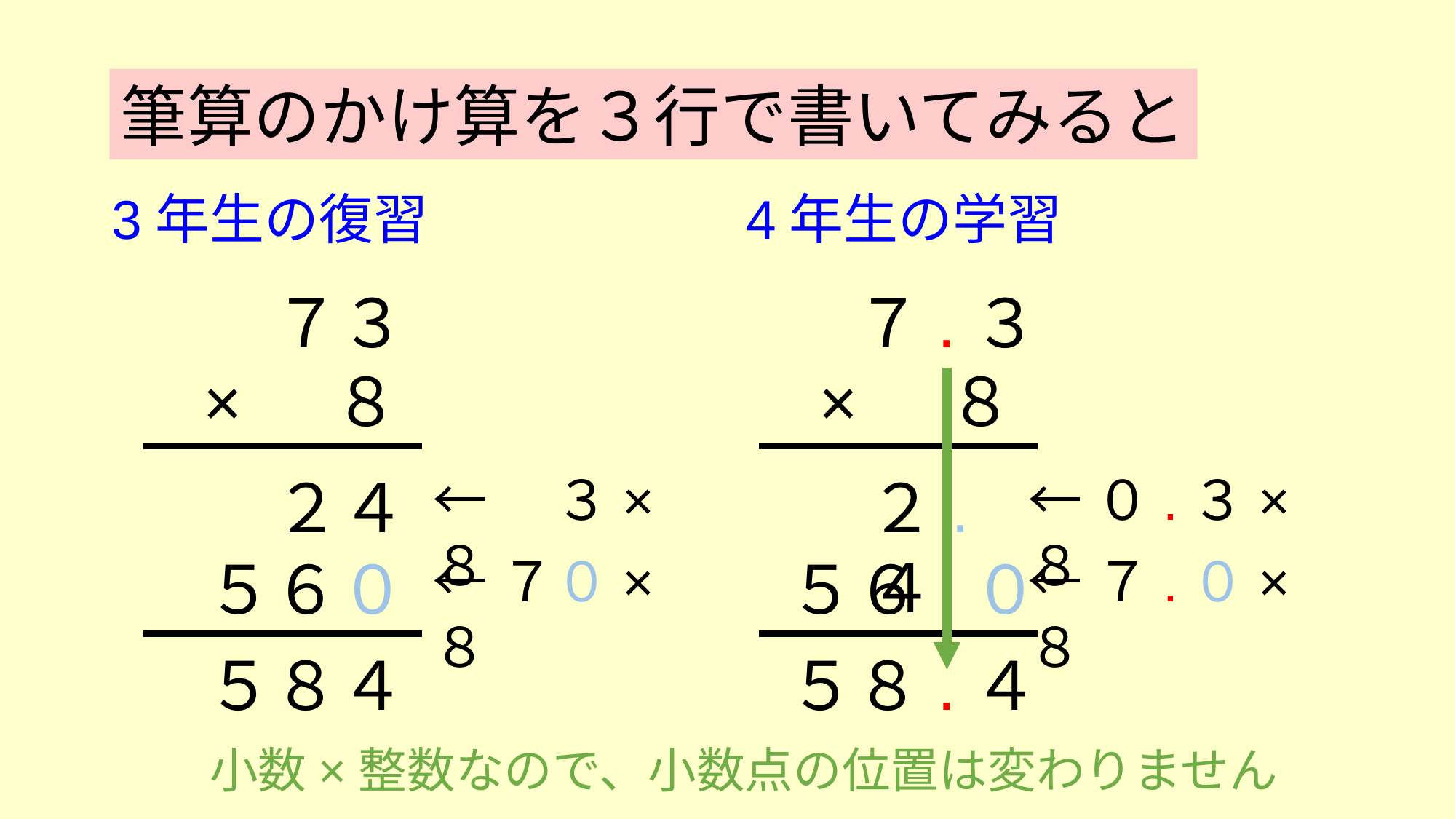

筆算のかけ算を３行で書いてみると
3年生の復習
4年生の学習
７３
７.３
×    ８
×    ８
２４
←　３×８
２.４
←０.３×８
←７０×８
←７.０×８
５６０
５６.０
５８４
５８.４
小数×整数なので、小数点の位置は変わりません